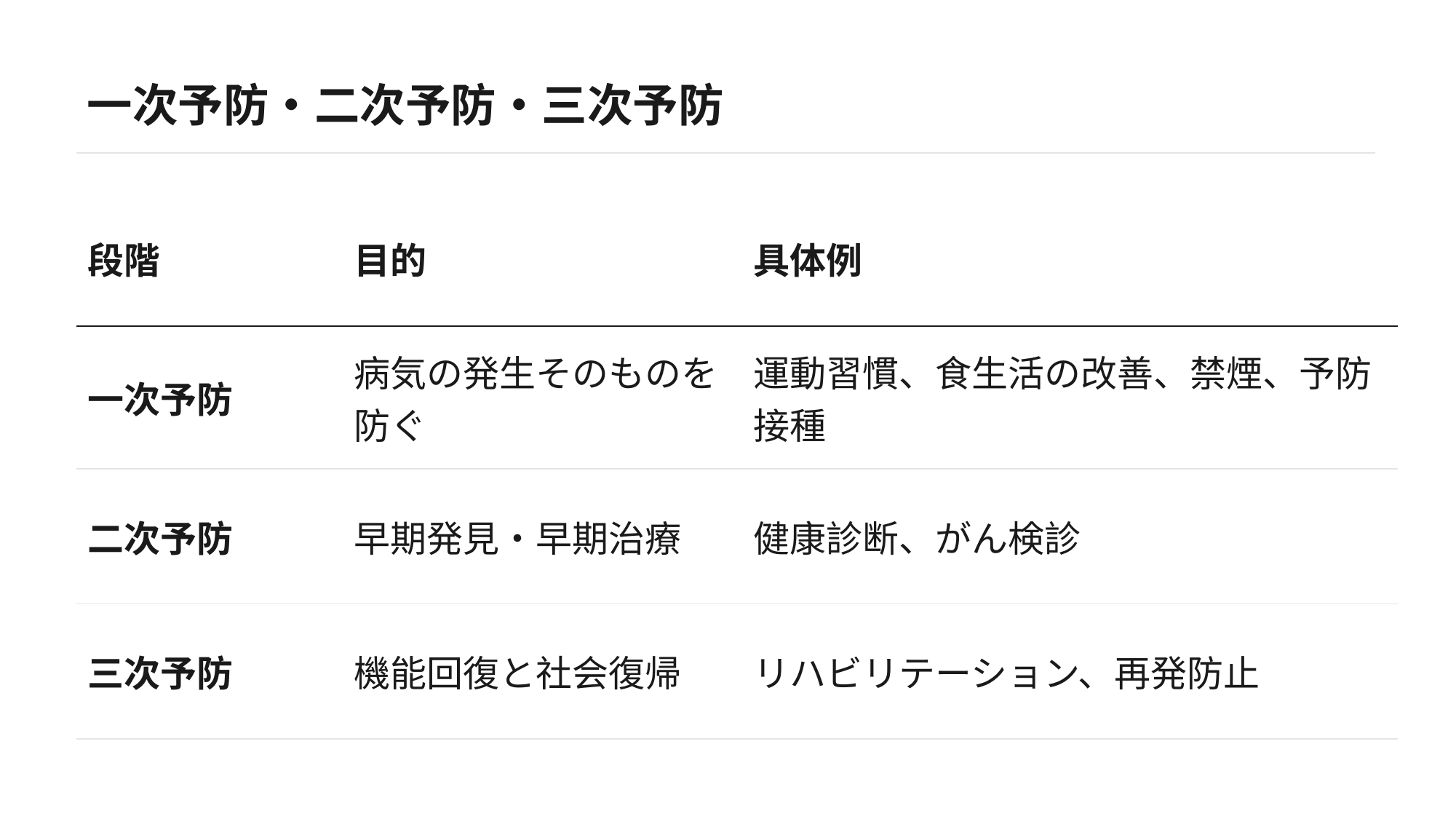

一次予防・二次予防・三次予防

| 段階 | 目的 | 具体例 |
| --- | --- | --- |
| 一次予防 | 病気の発生そのものを防ぐ | 運動習慣、食生活の改善、禁煙、予防接種 |
| 二次予防 | 早期発見・早期治療 | 健康診断、がん検診 |
| 三次予防 | 機能回復と社会復帰 | リハビリテーション、再発防止 |